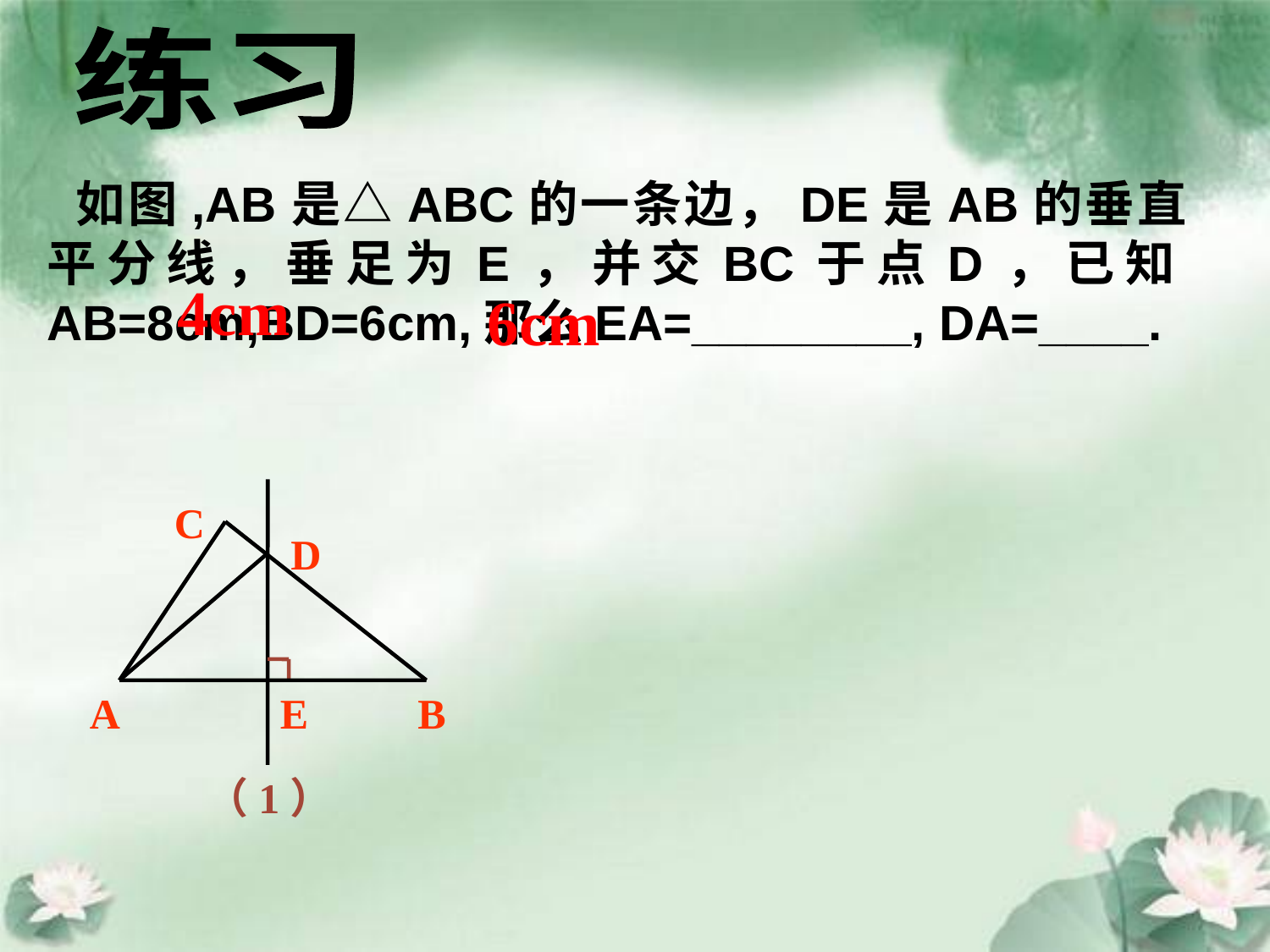

练习
 如图,AB是△ABC的一条边，DE是AB的垂直平分线，垂足为E，并交BC于点D，已知AB=8cm,BD=6cm,那么EA=________, DA=____.
4cm
6cm

C
D
A

E
B
（1）